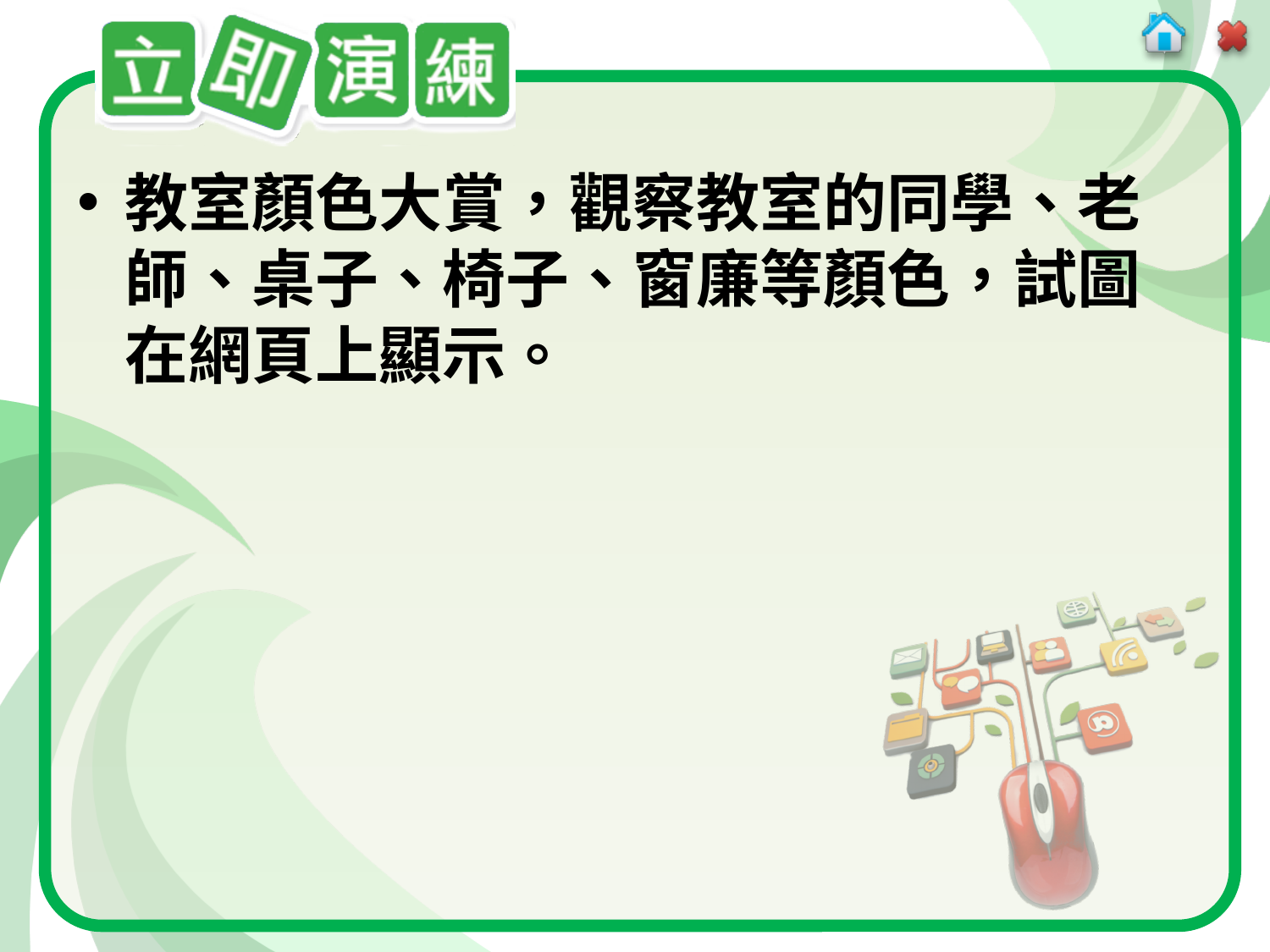

教室顏色大賞，觀察教室的同學、老師、桌子、椅子、窗廉等顏色，試圖在網頁上顯示。